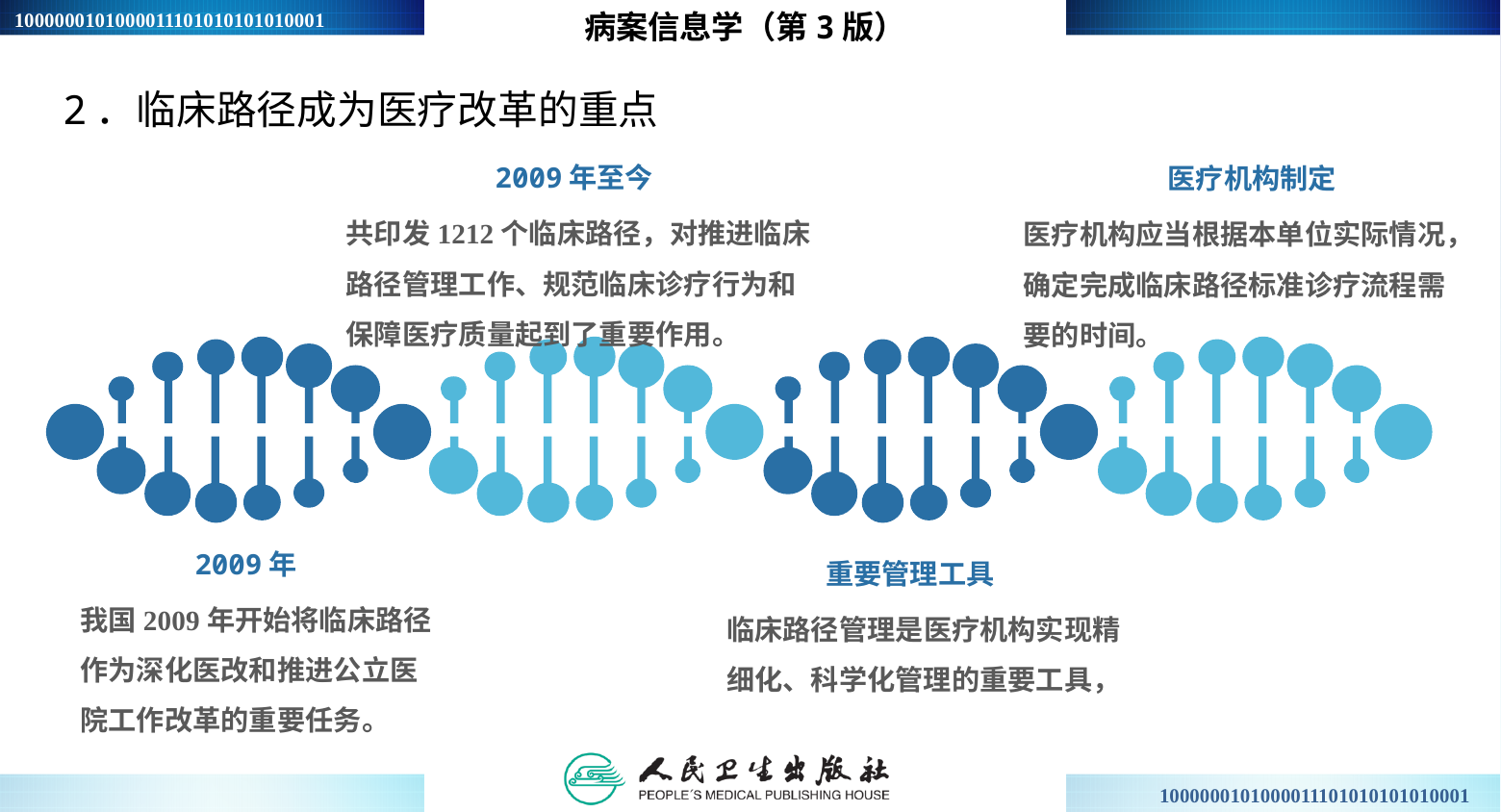

病案信息学（第3版）
2．临床路径成为医疗改革的重点
2009年至今
医疗机构制定
共印发1212个临床路径，对推进临床路径管理工作、规范临床诊疗行为和保障医疗质量起到了重要作用。
医疗机构应当根据本单位实际情况，确定完成临床路径标准诊疗流程需要的时间。

2009年
重要管理工具
我国2009年开始将临床路径作为深化医改和推进公立医院工作改革的重要任务。
临床路径管理是医疗机构实现精细化、科学化管理的重要工具，